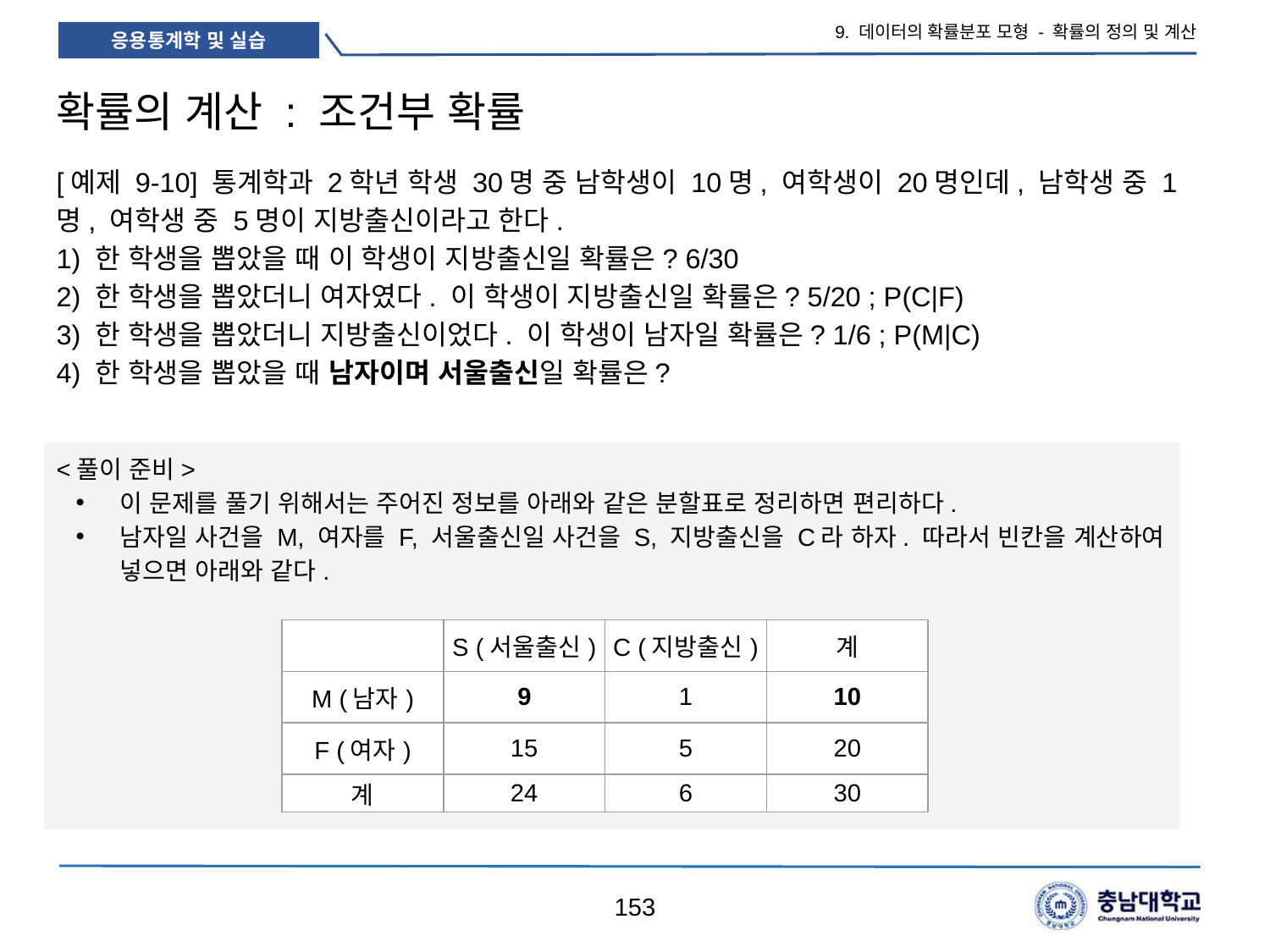

9. 데이터의 확률분포 모형 - 확률의 정의 및 계산
# 확률의 계산 : 조건부 확률
[예제 9-10] 통계학과 2학년 학생 30명 중 남학생이 10명, 여학생이 20명인데, 남학생 중 1명, 여학생 중 5명이 지방출신이라고 한다.
1) 한 학생을 뽑았을 때 이 학생이 지방출신일 확률은? 6/30
2) 한 학생을 뽑았더니 여자였다. 이 학생이 지방출신일 확률은? 5/20 ; P(C|F)
3) 한 학생을 뽑았더니 지방출신이었다. 이 학생이 남자일 확률은? 1/6 ; P(M|C)
4) 한 학생을 뽑았을 때 남자이며 서울출신일 확률은?
<풀이 준비>
이 문제를 풀기 위해서는 주어진 정보를 아래와 같은 분할표로 정리하면 편리하다.
남자일 사건을 M, 여자를 F, 서울출신일 사건을 S, 지방출신을 C라 하자. 따라서 빈칸을 계산하여 넣으면 아래와 같다.
|  | S (서울출신) | C (지방출신) | 계 |
| --- | --- | --- | --- |
| M (남자) | 9 | 1 | 10 |
| F (여자) | 15 | 5 | 20 |
| 계 | 24 | 6 | 30 |
153